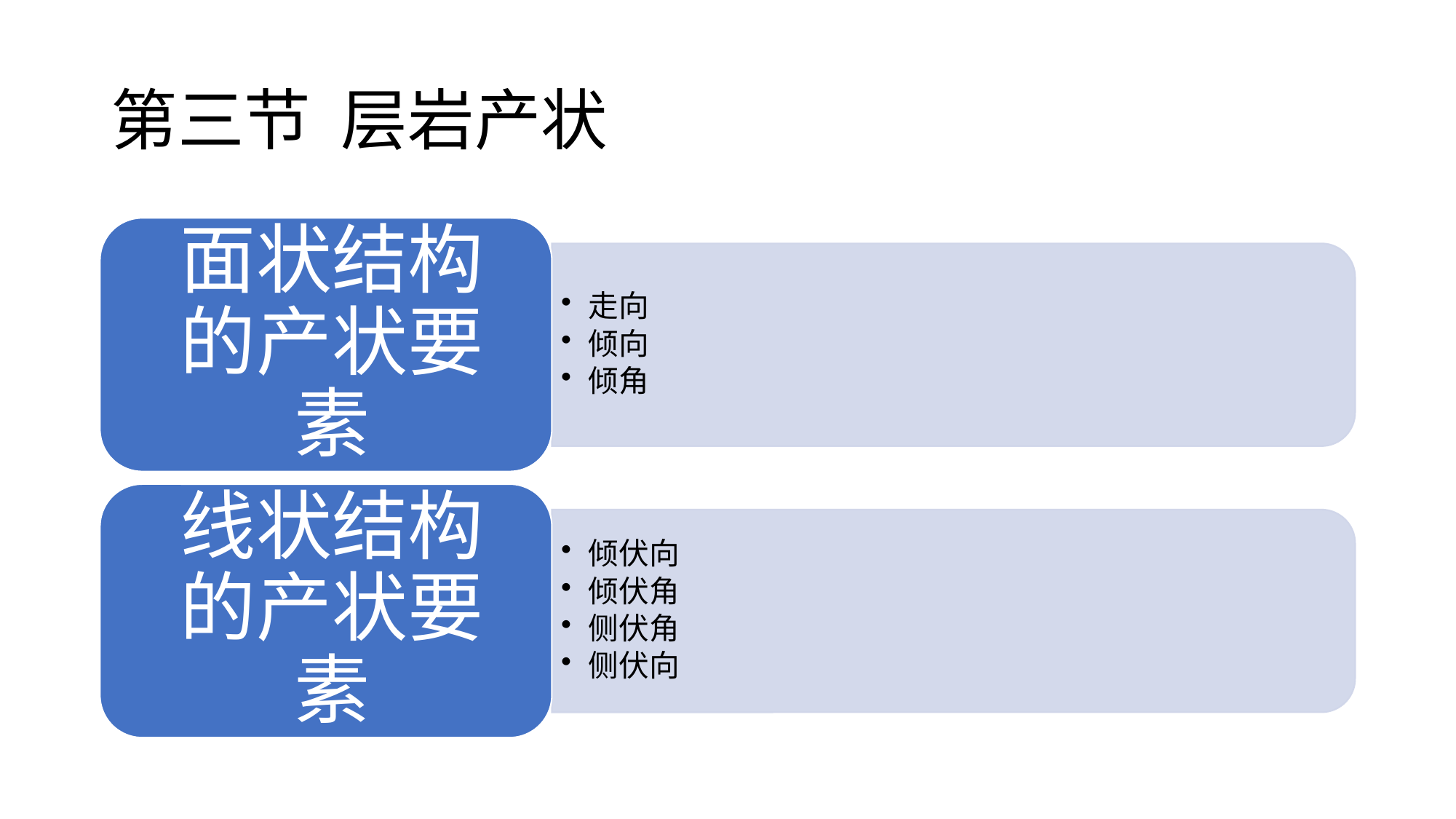

# 第三节  层岩产状
走向
倾向
倾角
面状结构的产状要素
倾伏向
倾伏角
侧伏角
侧伏向
线状结构的产状要素